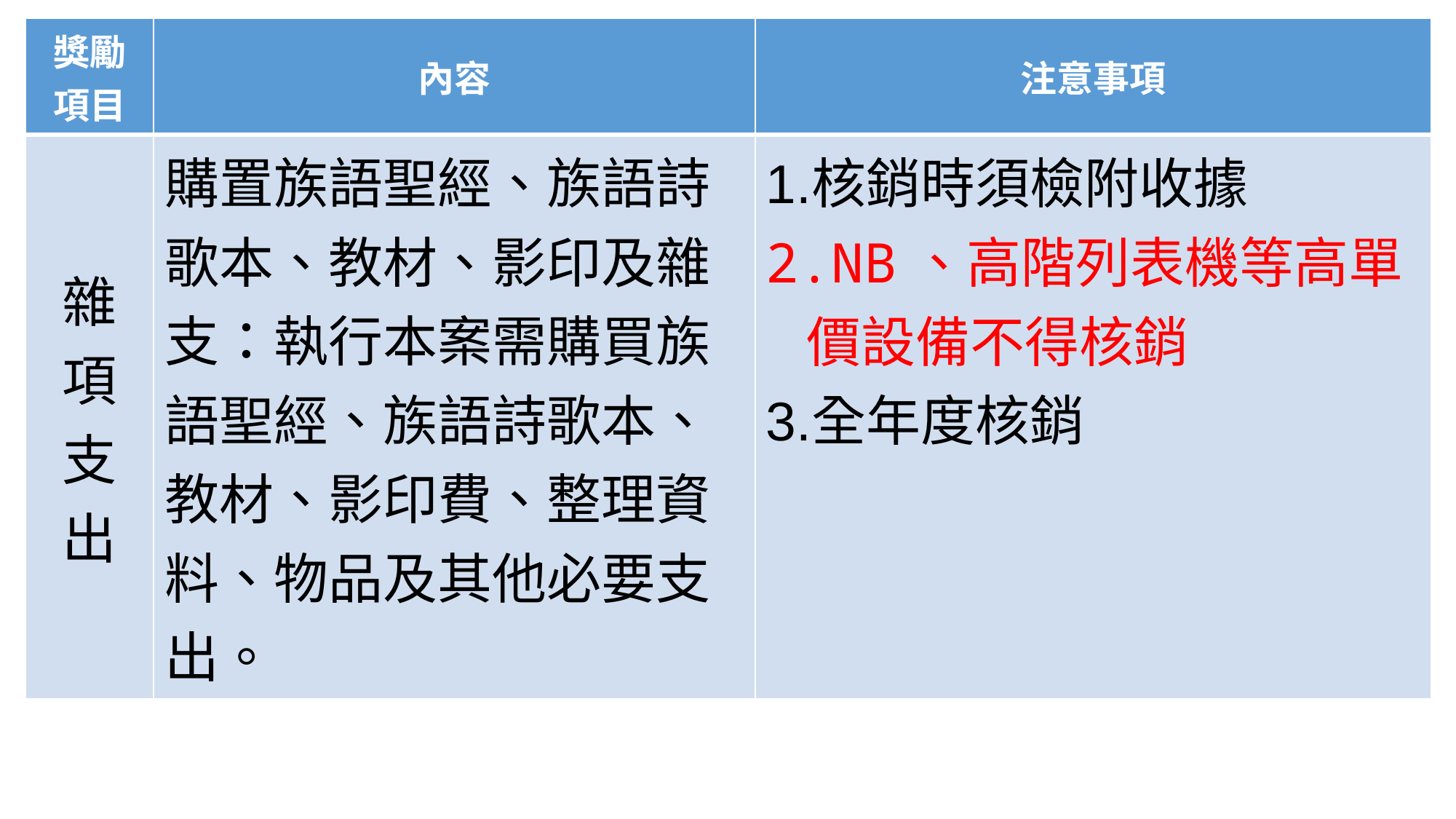

| 獎勵項目 | 內容 | 注意事項 |
| --- | --- | --- |
| 雜項支出 | 購置族語聖經、族語詩歌本、教材、影印及雜支：執行本案需購買族語聖經、族語詩歌本、教材、影印費、整理資料、物品及其他必要支出。 | 核銷時須檢附收據 NB、高階列表機等高單價設備不得核銷 全年度核銷 |